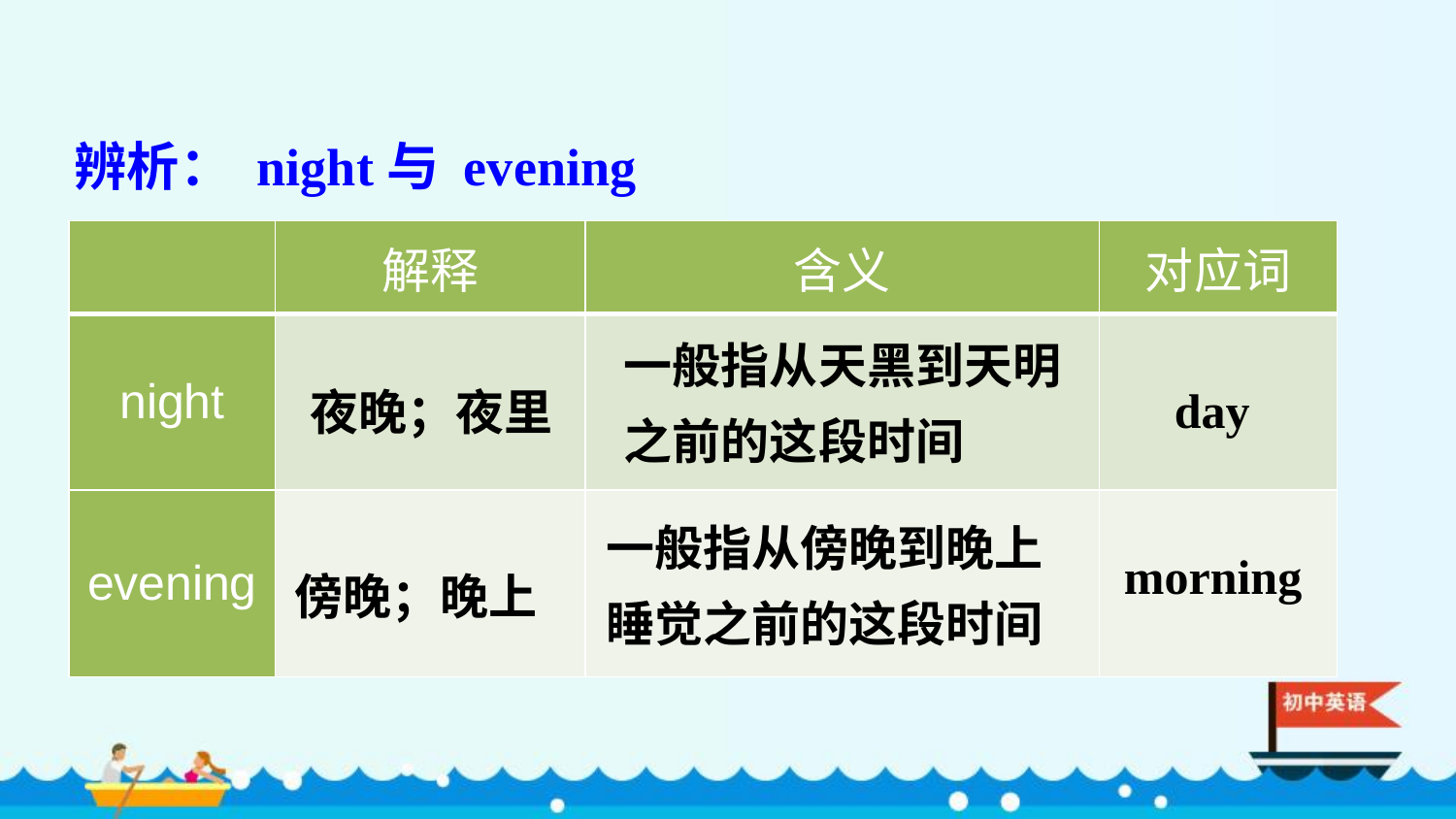

辨析： night与 evening
|  | 解释 | 含义 | 对应词 |
| --- | --- | --- | --- |
| night |  |  |  |
| evening |  |  |  |
一般指从天黑到天明之前的这段时间
day
夜晚；夜里
一般指从傍晚到晚上睡觉之前的这段时间
morning
傍晚；晚上